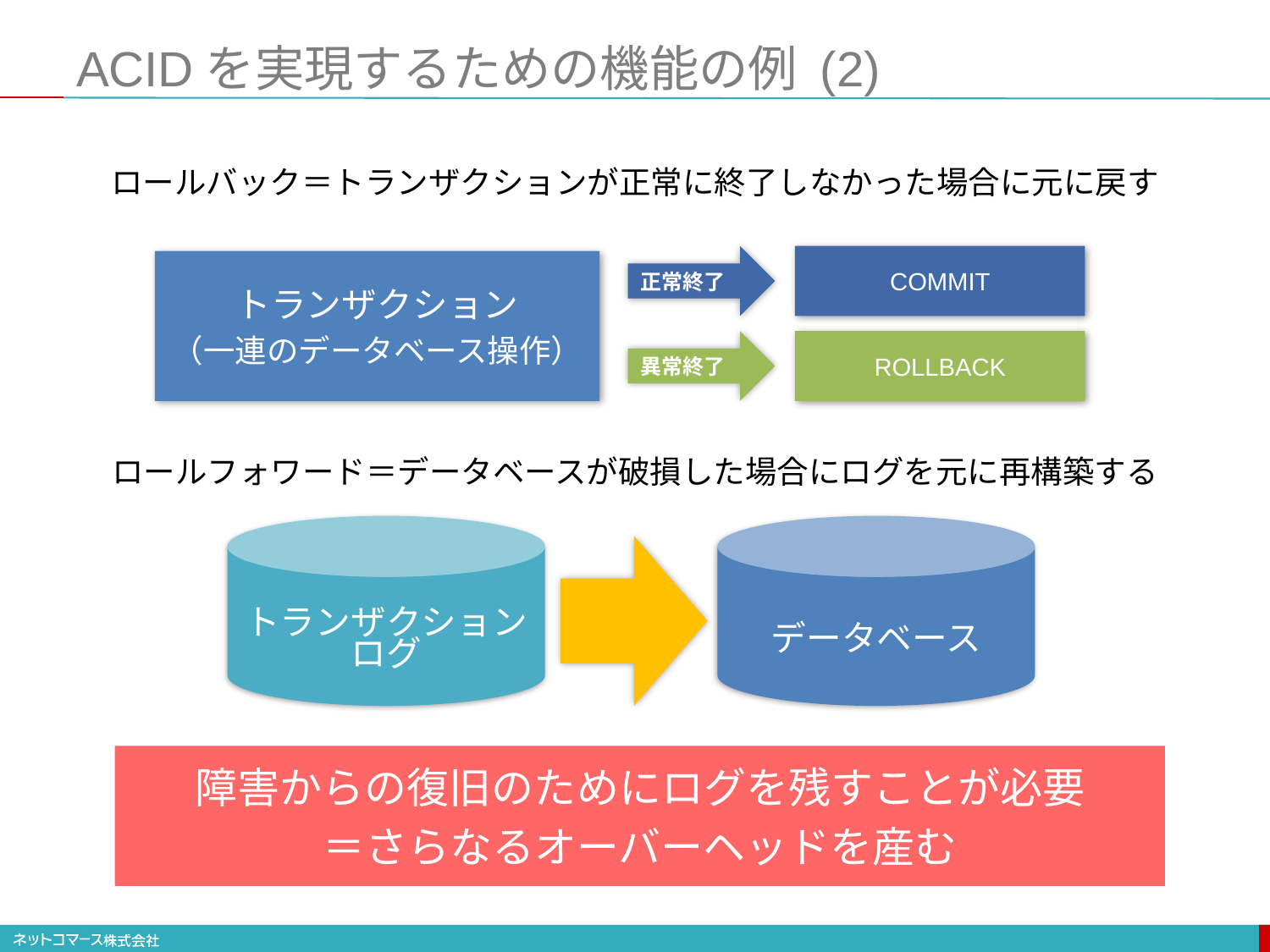

# ACIDを実現するための機能の例 (2)
ロールバック＝トランザクションが正常に終了しなかった場合に元に戻す
正常終了
COMMIT
トランザクション
（一連のデータベース操作）
異常終了
ROLLBACK
ロールフォワード＝データベースが破損した場合にログを元に再構築する

トランザクションログ

データベース

障害からの復旧のためにログを残すことが必要
＝さらなるオーバーヘッドを産む